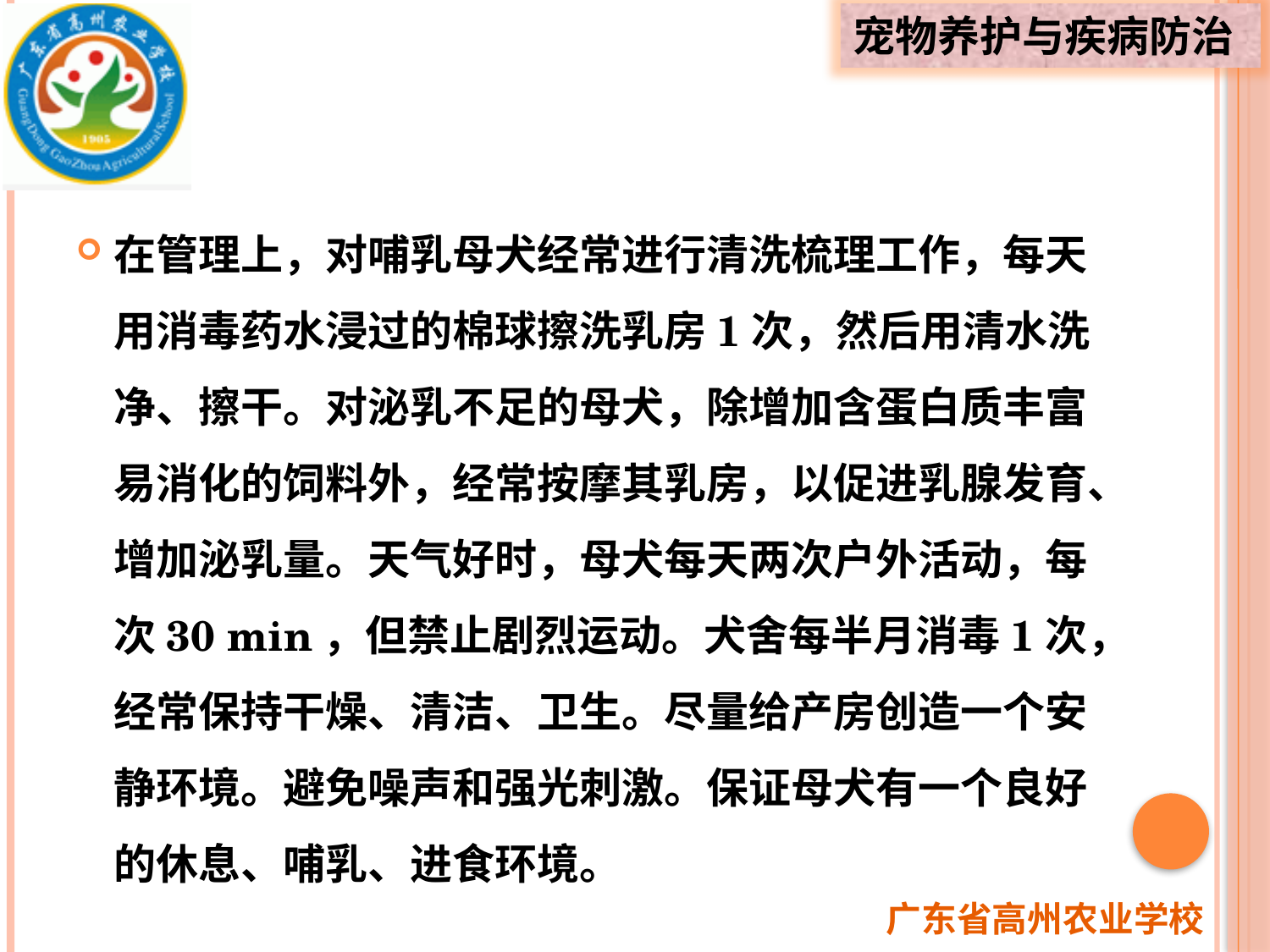

在管理上，对哺乳母犬经常进行清洗梳理工作，每天用消毒药水浸过的棉球擦洗乳房1次，然后用清水洗净、擦干。对泌乳不足的母犬，除增加含蛋白质丰富易消化的饲料外，经常按摩其乳房，以促进乳腺发育、增加泌乳量。天气好时，母犬每天两次户外活动，每次30 min，但禁止剧烈运动。犬舍每半月消毒1次，经常保持干燥、清洁、卫生。尽量给产房创造一个安静环境。避免噪声和强光刺激。保证母犬有一个良好的休息、哺乳、进食环境。